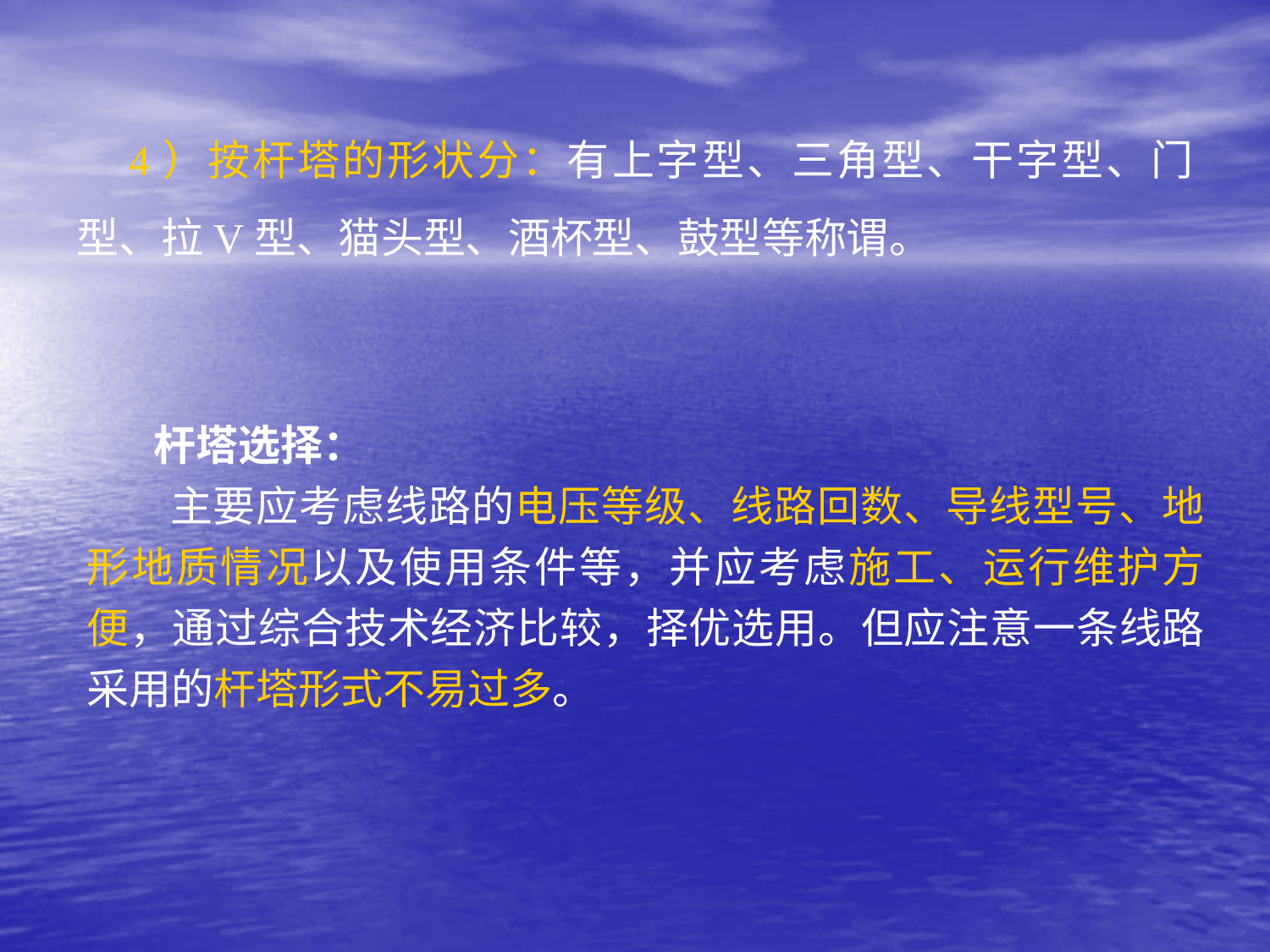

4）按杆塔的形状分：有上字型、三角型、干字型、门型、拉V型、猫头型、酒杯型、鼓型等称谓。
      杆塔选择：
       主要应考虑线路的电压等级、线路回数、导线型号、地形地质情况以及使用条件等，并应考虑施工、运行维护方便，通过综合技术经济比较，择优选用。但应注意一条线路采用的杆塔形式不易过多。